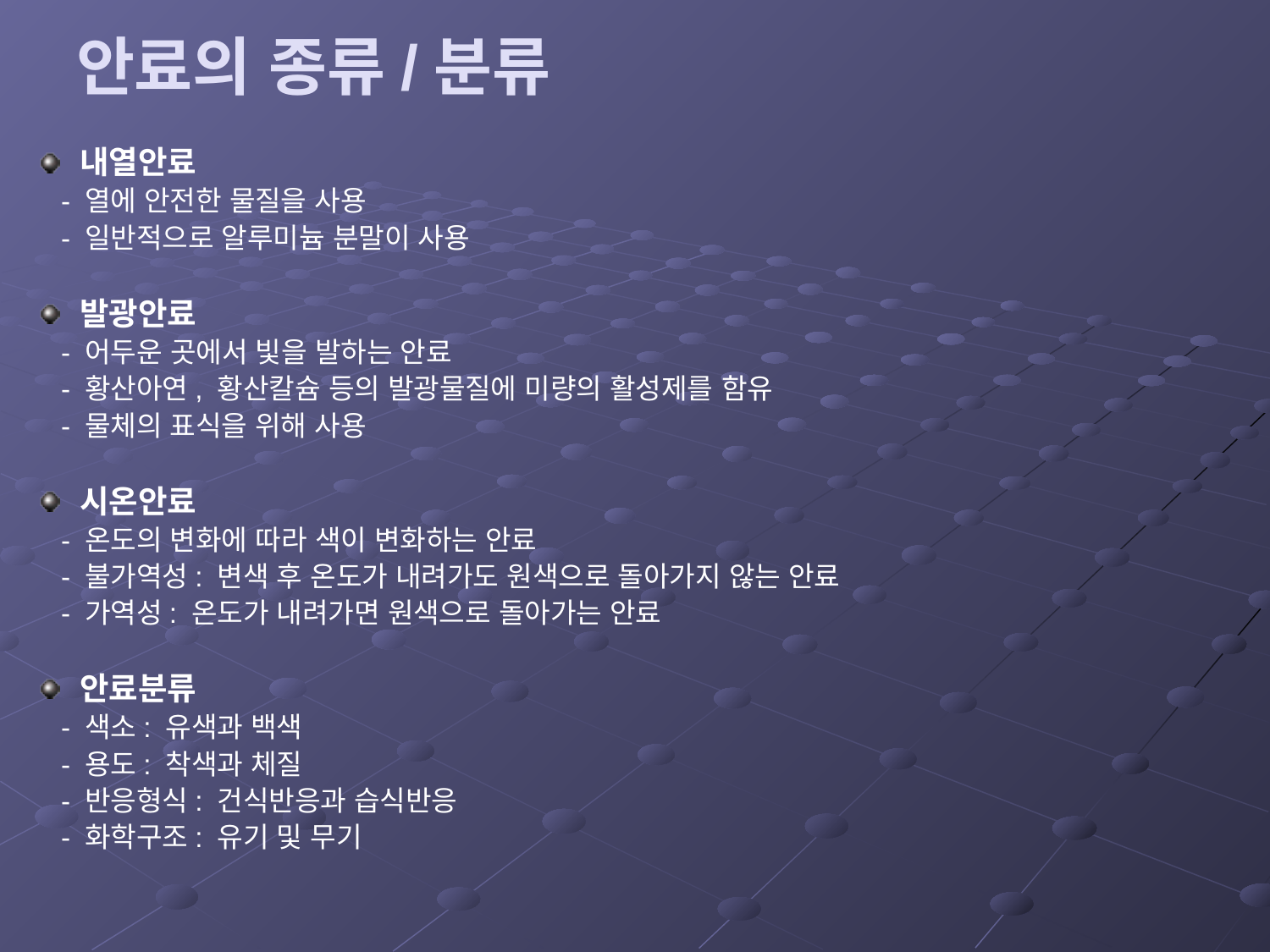

# 안료의 종류/분류
내열안료
   - 열에 안전한 물질을 사용
   - 일반적으로 알루미늄 분말이 사용

발광안료
   - 어두운 곳에서 빛을 발하는 안료
   - 황산아연, 황산칼슘 등의 발광물질에 미량의 활성제를 함유
   - 물체의 표식을 위해 사용

시온안료
   - 온도의 변화에 따라 색이 변화하는 안료
   - 불가역성: 변색 후 온도가 내려가도 원색으로 돌아가지 않는 안료
   - 가역성: 온도가 내려가면 원색으로 돌아가는 안료

안료분류
   - 색소: 유색과 백색
   - 용도: 착색과 체질
   - 반응형식: 건식반응과 습식반응
   - 화학구조: 유기 및 무기